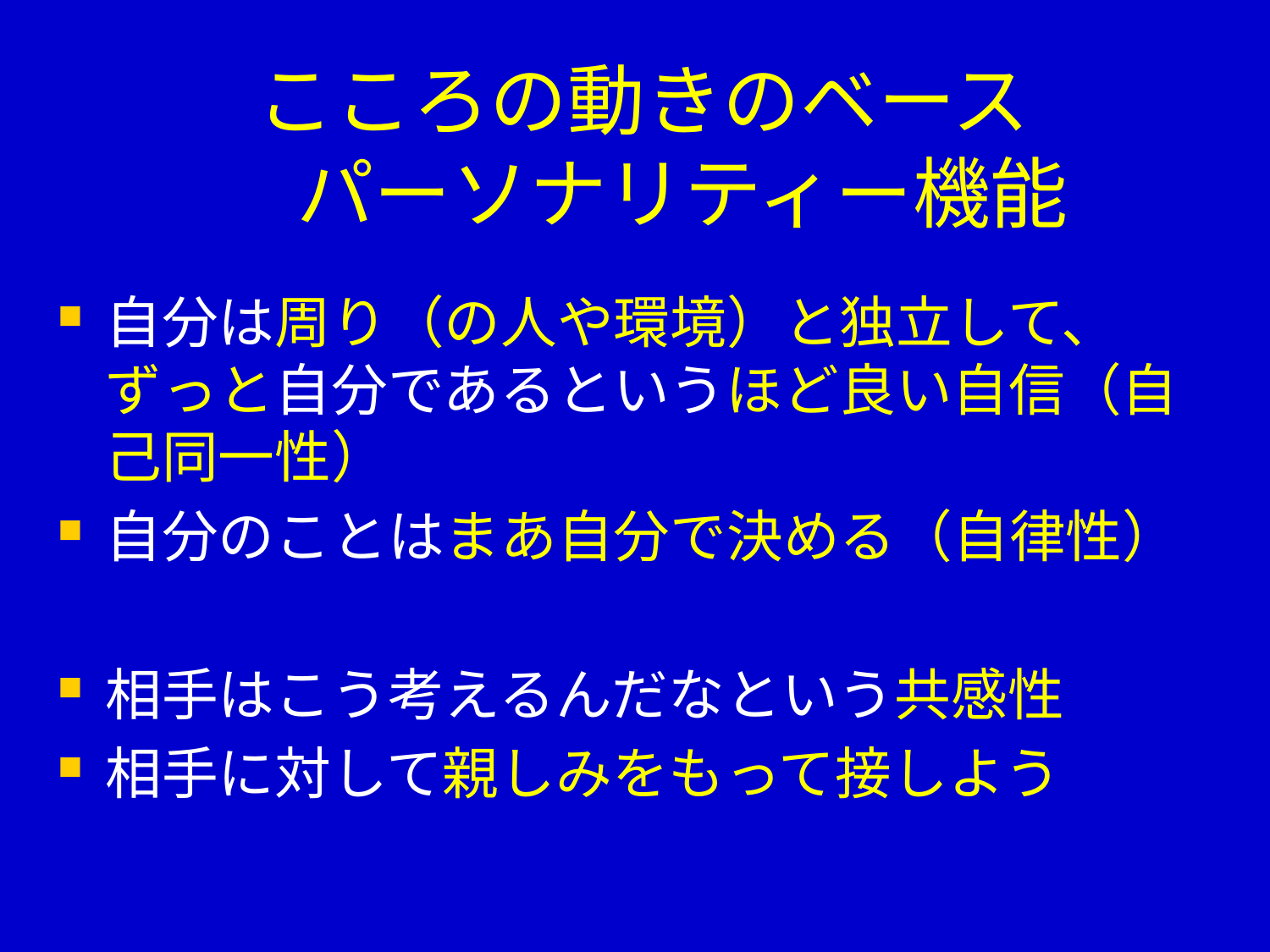

# こころの動きのベース 　パーソナリティー機能
自分は周り（の人や環境）と独立して、ずっと自分であるというほど良い自信（自己同一性）
自分のことはまあ自分で決める（自律性）

相手はこう考えるんだなという共感性
相手に対して親しみをもって接しよう